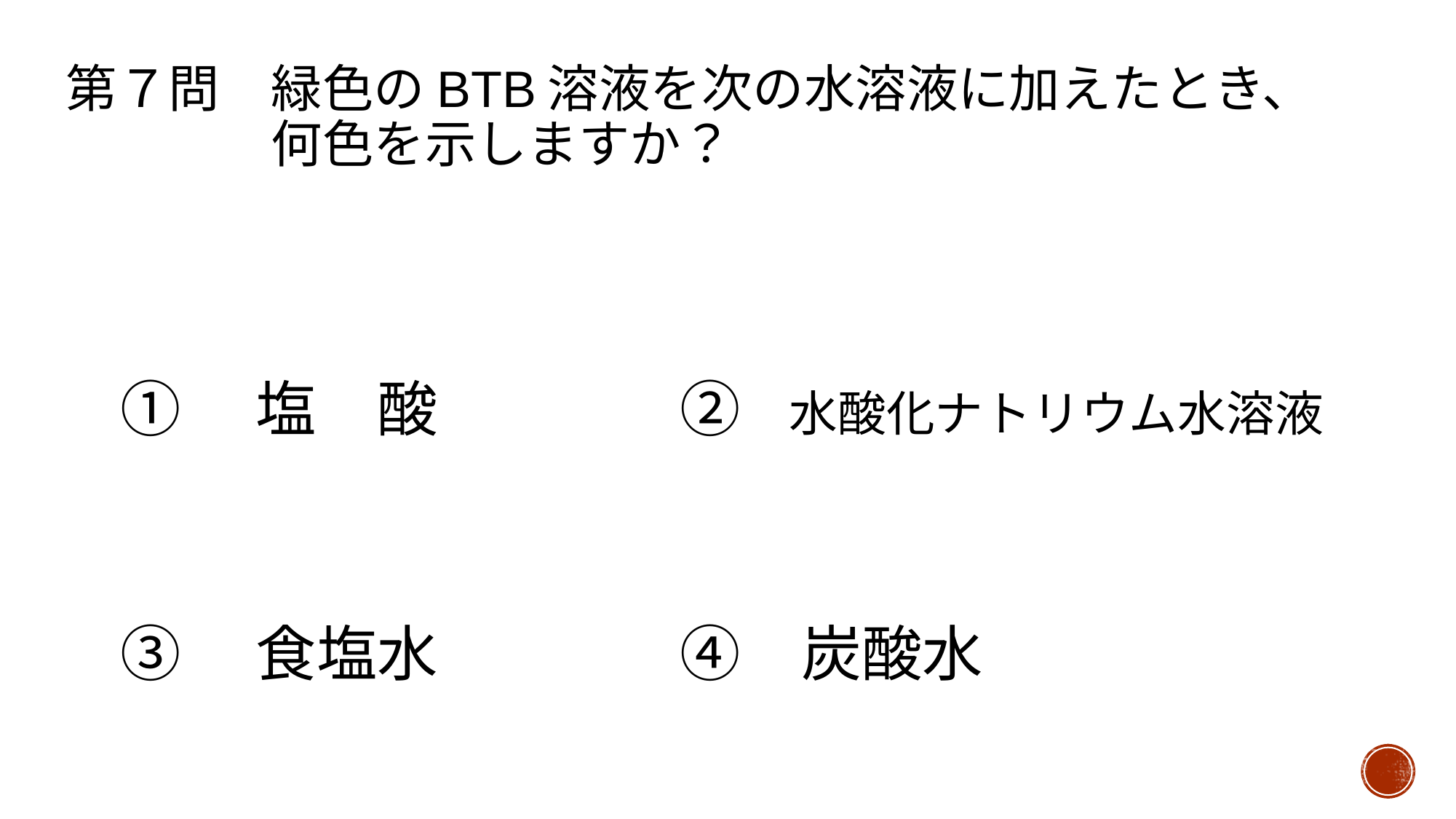

# 第７問　緑色のBTB溶液を次の水溶液に加えたとき、 　　　　何色を示しますか？
①　塩　酸　　　　②　水酸化ナトリウム水溶液

③　食塩水　　　　④　炭酸水